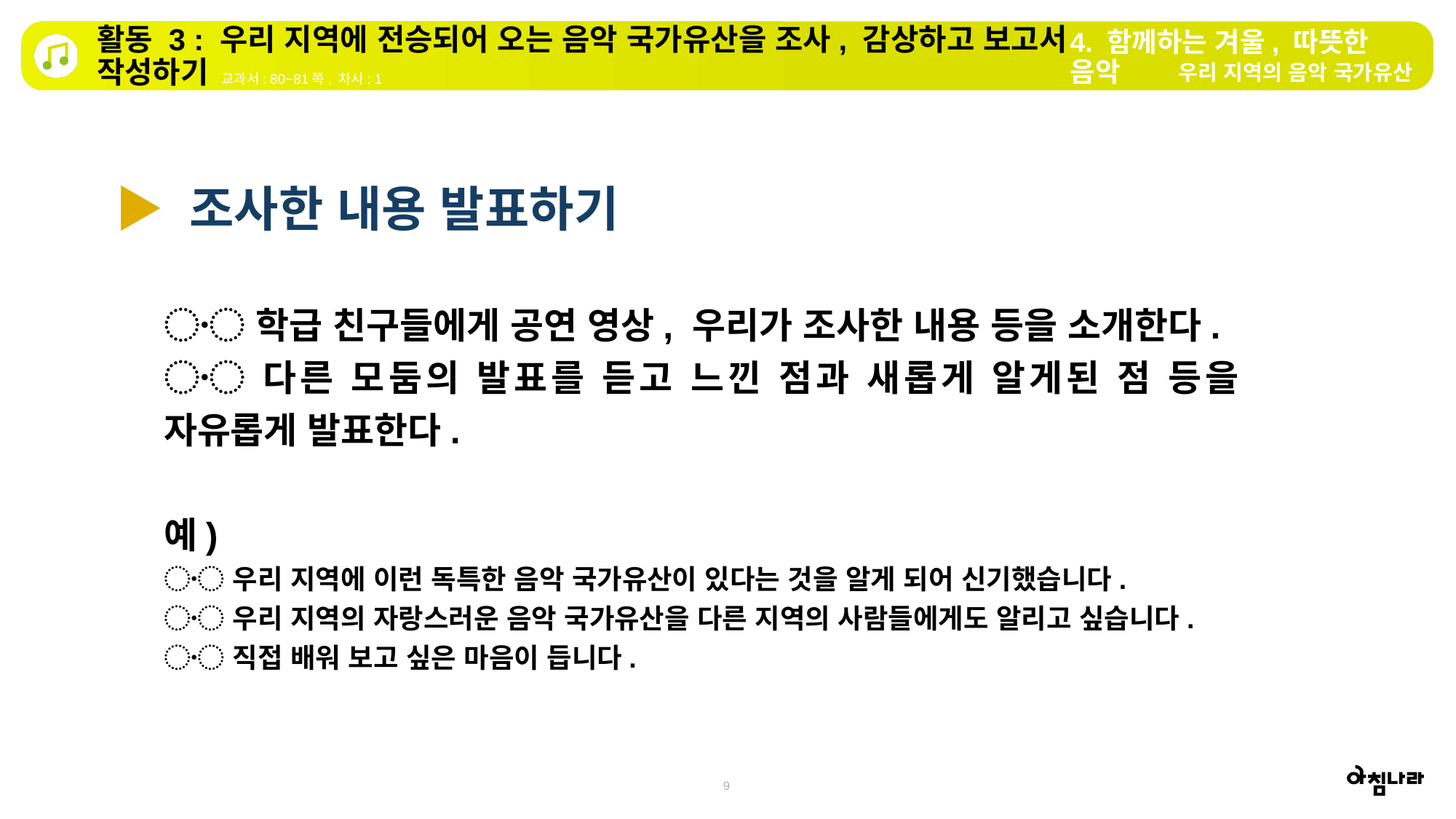

활동 3 : 우리 지역에 전승되어 오는 음악 국가유산을 조사, 감상하고 보고서 작성하기
4. 함께하는 겨울, 따뜻한 음악
우리 지역의 음악 국가유산
교과서: 80~81쪽, 차시: 1
▶ 조사한 내용 발표하기
〮 학급 친구들에게 공연 영상, 우리가 조사한 내용 등을 소개한다.
〮 다른 모둠의 발표를 듣고 느낀 점과 새롭게 알게된 점 등을 자유롭게 발표한다.

예)
〮 우리 지역에 이런 독특한 음악 국가유산이 있다는 것을 알게 되어 신기했습니다.
〮 우리 지역의 자랑스러운 음악 국가유산을 다른 지역의 사람들에게도 알리고 싶습니다.
〮 직접 배워 보고 싶은 마음이 듭니다.
9